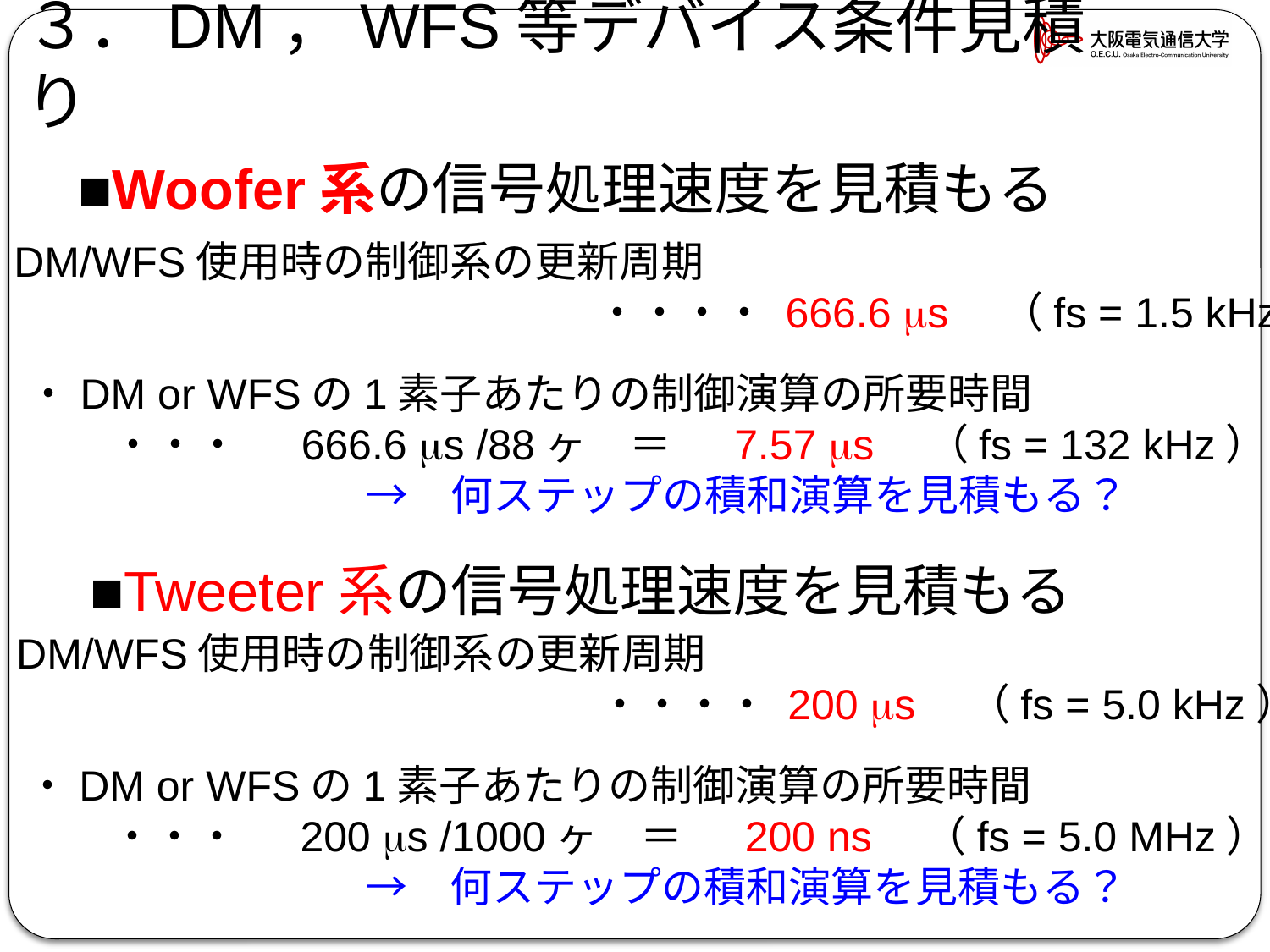

３．DM，WFS等デバイス条件見積り
■Woofer系の信号処理速度を見積もる
・DM/WFS使用時の制御系の更新周期
　　　　　　　　　　　　　　　・・・・ 666.6 μs　（fs = 1.5 kHz）
・DM or WFSの1素子あたりの制御演算の所要時間
　　・・・　 666.6 μs /88ヶ　＝　 7.57 μs　（fs = 132 kHz）
　　　　　　　　→　何ステップの積和演算を見積もる？
■Tweeter系の信号処理速度を見積もる
・DM/WFS使用時の制御系の更新周期
　　　　　　　　　　　　　　　・・・・ 200 μs　（fs = 5.0 kHz）
・DM or WFSの1素子あたりの制御演算の所要時間
　　・・・　 200 μs /1000ヶ　＝　 200 ns　（fs = 5.0 MHz）
　　　　　　　　→　何ステップの積和演算を見積もる？